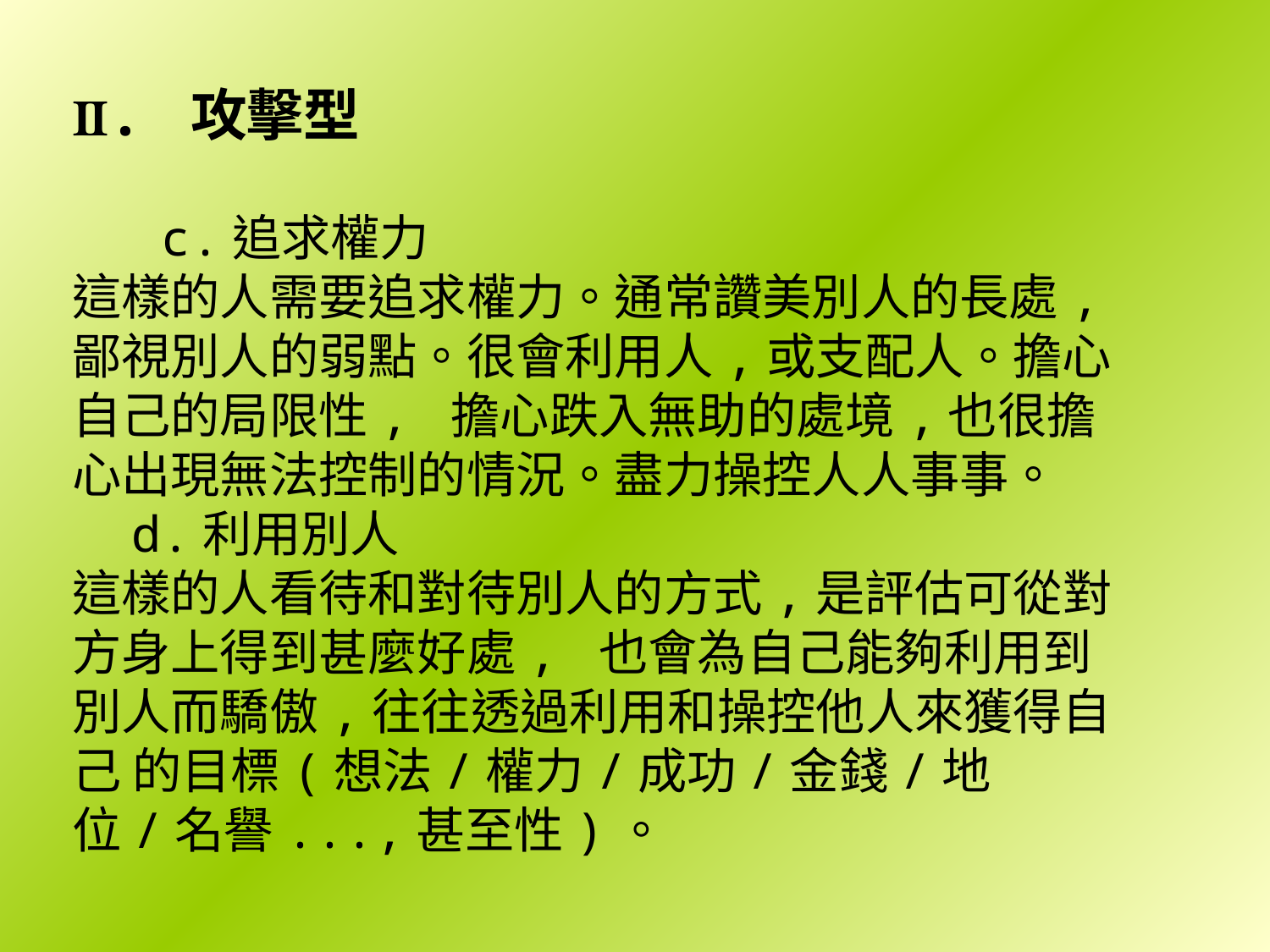

Ⅱ. 攻擊型

   c.追求權力
這樣的人需要追求權力。通常讚美別人的長處,鄙視別人的弱點。很會利用人,或支配人。擔心自己的局限性, 擔心跌入無助的處境,也很擔心出現無法控制的情況。盡力操控人人事事。
  d.利用別人
這樣的人看待和對待別人的方式,是評估可從對方身上得到甚麼好處, 也會為自己能夠利用到別人而驕傲,往往透過利用和操控他人來獲得自己 的目標(想法/權力/成功/金錢/地位/名譽...,甚至性)。